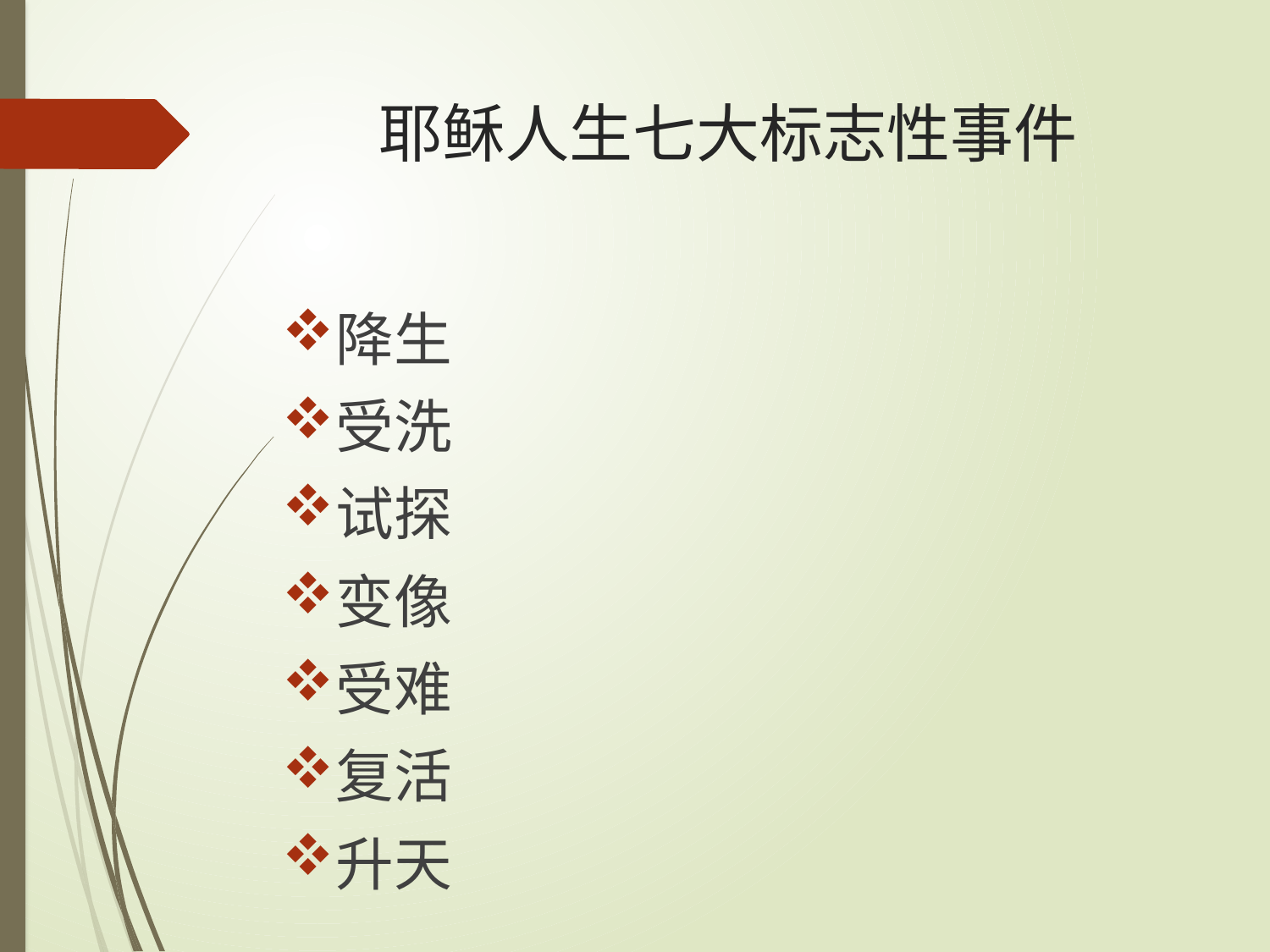

# 耶稣人生七大标志性事件
降生
受洗
试探
变像
受难
复活
升天